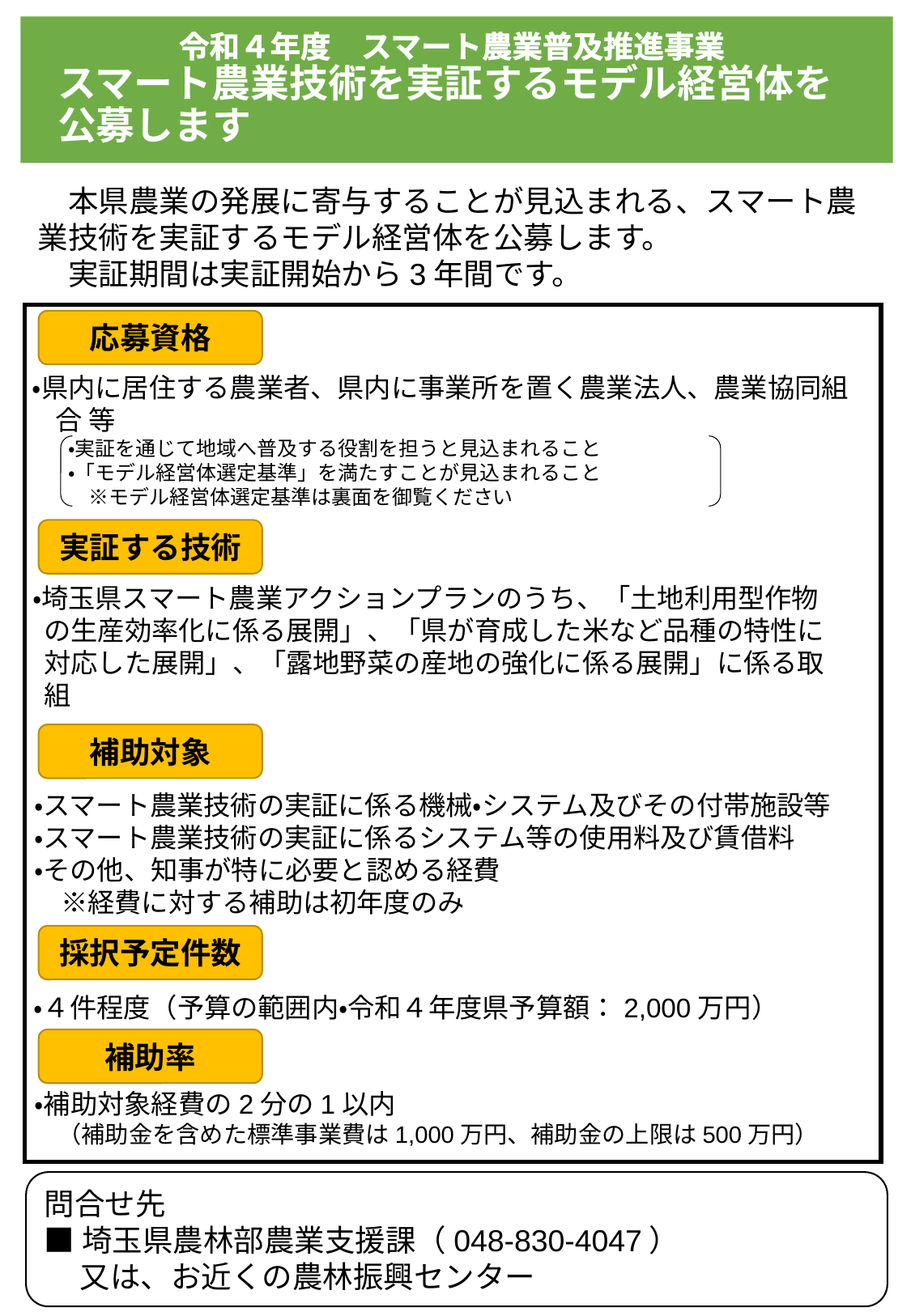

# 令和４年度　スマート農業普及推進事業 スマート農業技術を実証するモデル経営体を 公募します
　本県農業の発展に寄与することが見込まれる、スマート農業技術を実証するモデル経営体を公募します。
　実証期間は実証開始から3年間です。

応募資格
・県内に居住する農業者、県内に事業所を置く農業法人、農業協同組合 等
・実証を通じて地域へ普及する役割を担うと見込まれること
・「モデル経営体選定基準」を満たすことが見込まれること
　※モデル経営体選定基準は裏面を御覧ください

実証する技術
・埼玉県スマート農業アクションプランのうち、「土地利用型作物の生産効率化に係る展開」、「県が育成した米など品種の特性に対応した展開」、「露地野菜の産地の強化に係る展開」に係る取組
補助対象
・スマート農業技術の実証に係る機械・システム及びその付帯施設等
・スマート農業技術の実証に係るシステム等の使用料及び賃借料
・その他、知事が特に必要と認める経費
　※経費に対する補助は初年度のみ
採択予定件数
・４件程度（予算の範囲内・令和４年度県予算額：2,000万円）
補助率
・補助対象経費の2分の1以内
（補助金を含めた標準事業費は1,000万円、補助金の上限は500万円）
問合せ先
■埼玉県農林部農業支援課（048-830-4047）
又は、お近くの農林振興センター